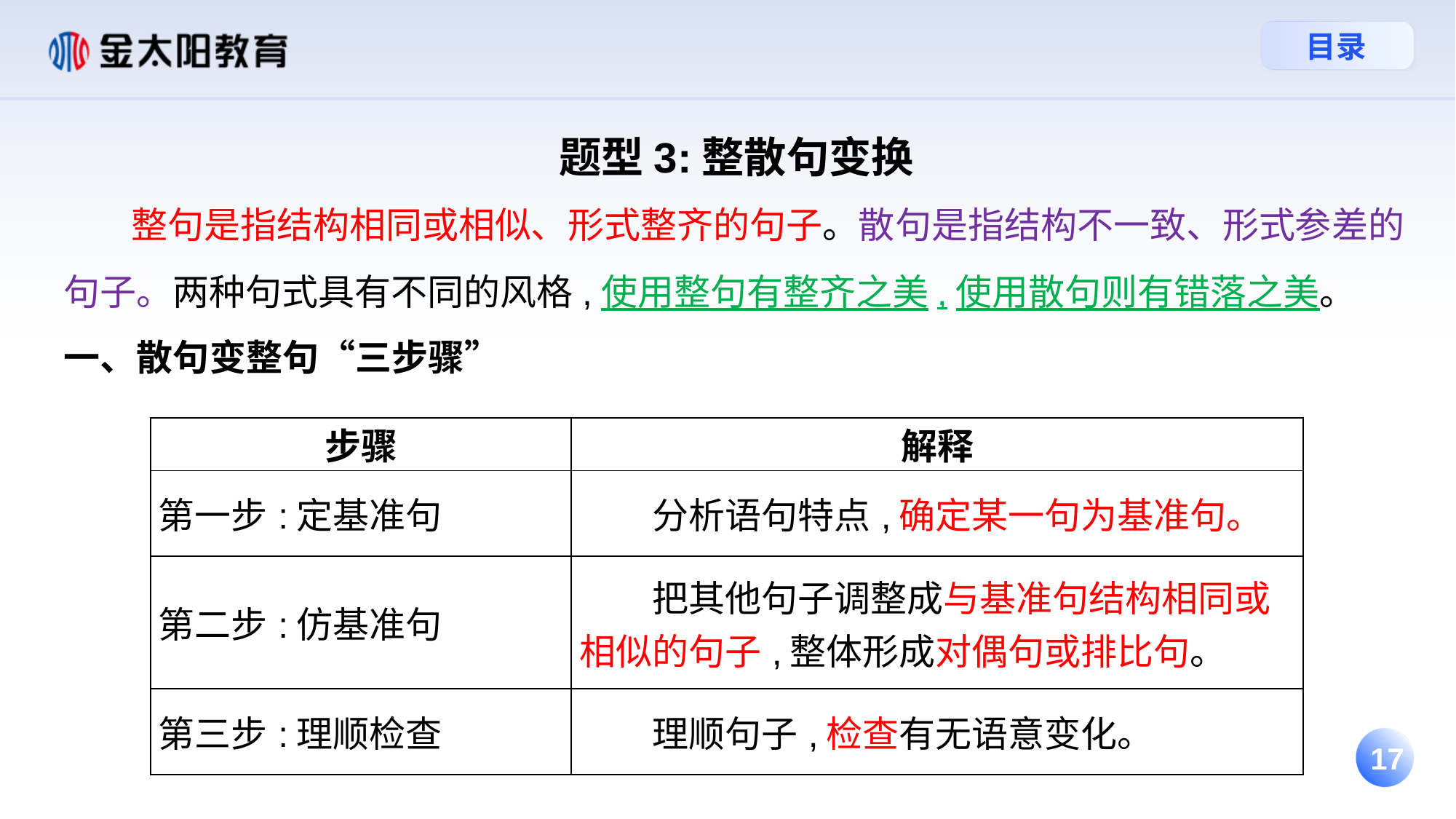

题型3:整散句变换
      整句是指结构相同或相似、形式整齐的句子。散句是指结构不一致、形式参差的句子。两种句式具有不同的风格,使用整句有整齐之美,使用散句则有错落之美。
一、散句变整句“三步骤”
| 步骤 | 解释 |
| --- | --- |
| 第一步:定基准句 | 分析语句特点,确定某一句为基准句。 |
| 第二步:仿基准句 | 把其他句子调整成与基准句结构相同或相似的句子,整体形成对偶句或排比句。 |
| 第三步:理顺检查 | 理顺句子,检查有无语意变化。 |